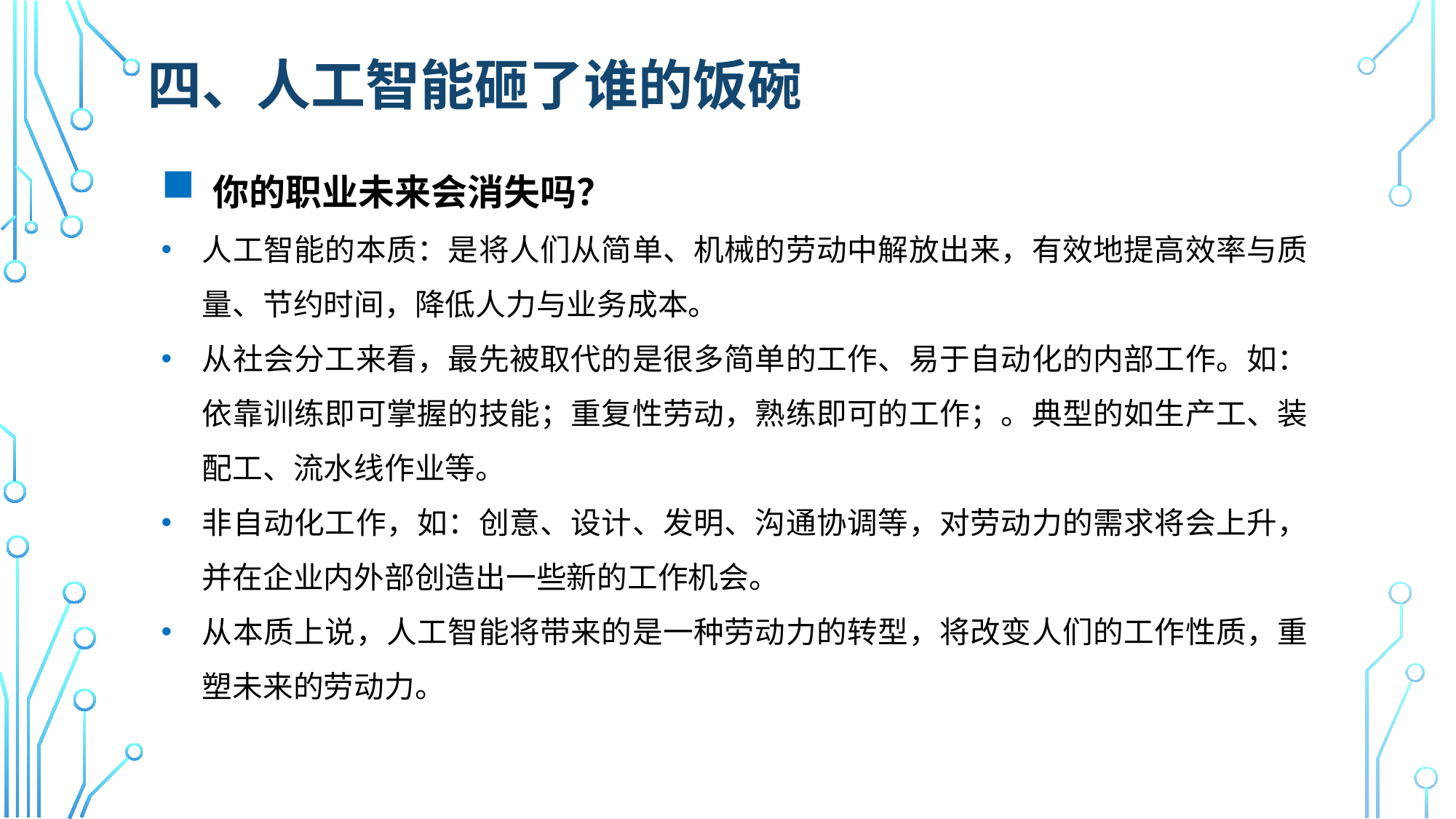

# 四、人工智能砸了谁的饭碗
 你的职业未来会消失吗？
人工智能的本质：是将人们从简单、机械的劳动中解放出来，有效地提高效率与质量、节约时间，降低人力与业务成本。
从社会分工来看，最先被取代的是很多简单的工作、易于自动化的内部工作。如：依靠训练即可掌握的技能；重复性劳动，熟练即可的工作；。典型的如生产工、装配工、流水线作业等。
非自动化工作，如：创意、设计、发明、沟通协调等，对劳动力的需求将会上升，并在企业内外部创造出一些新的工作机会。
从本质上说，人工智能将带来的是一种劳动力的转型，将改变人们的工作性质，重塑未来的劳动力。